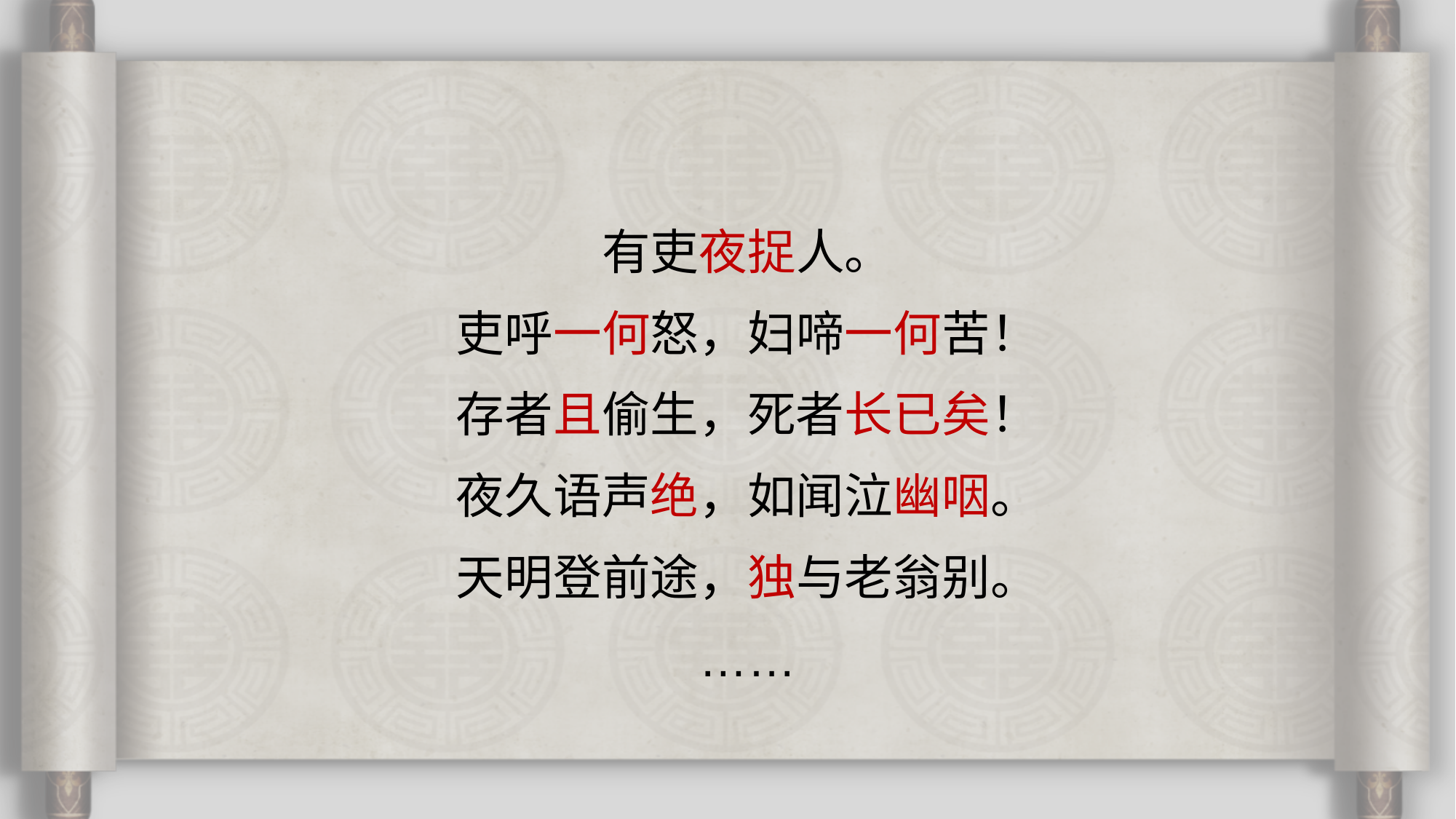

有吏夜捉人。
吏呼一何怒，妇啼一何苦！
存者且偷生，死者长已矣！
夜久语声绝，如闻泣幽咽。
天明登前途，独与老翁别。
……